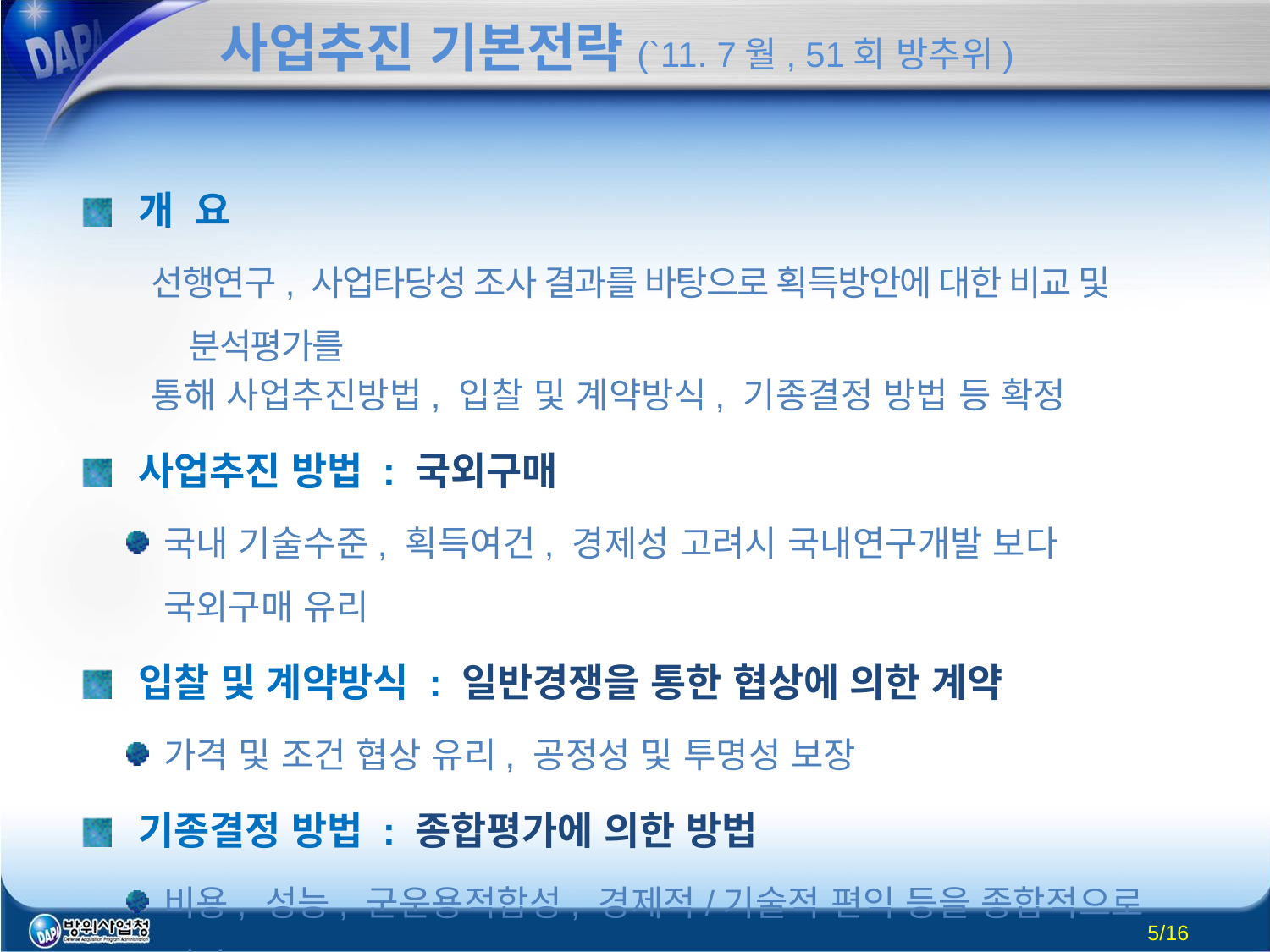

# 사업추진 기본전략(`11. 7월, 51회 방추위)
개  요
선행연구, 사업타당성 조사 결과를 바탕으로 획득방안에 대한 비교 및 분석평가를
통해 사업추진방법, 입찰 및 계약방식, 기종결정 방법 등 확정
사업추진 방법 : 국외구매
국내 기술수준, 획득여건, 경제성 고려시 국내연구개발 보다 국외구매 유리
입찰 및 계약방식 : 일반경쟁을 통한 협상에 의한 계약
가격 및 조건 협상 유리, 공정성 및 투명성 보장
기종결정 방법 : 종합평가에 의한 방법
비용, 성능, 군운용적합성, 경제적/기술적 편익 등을 종합적으로 평가

5/16